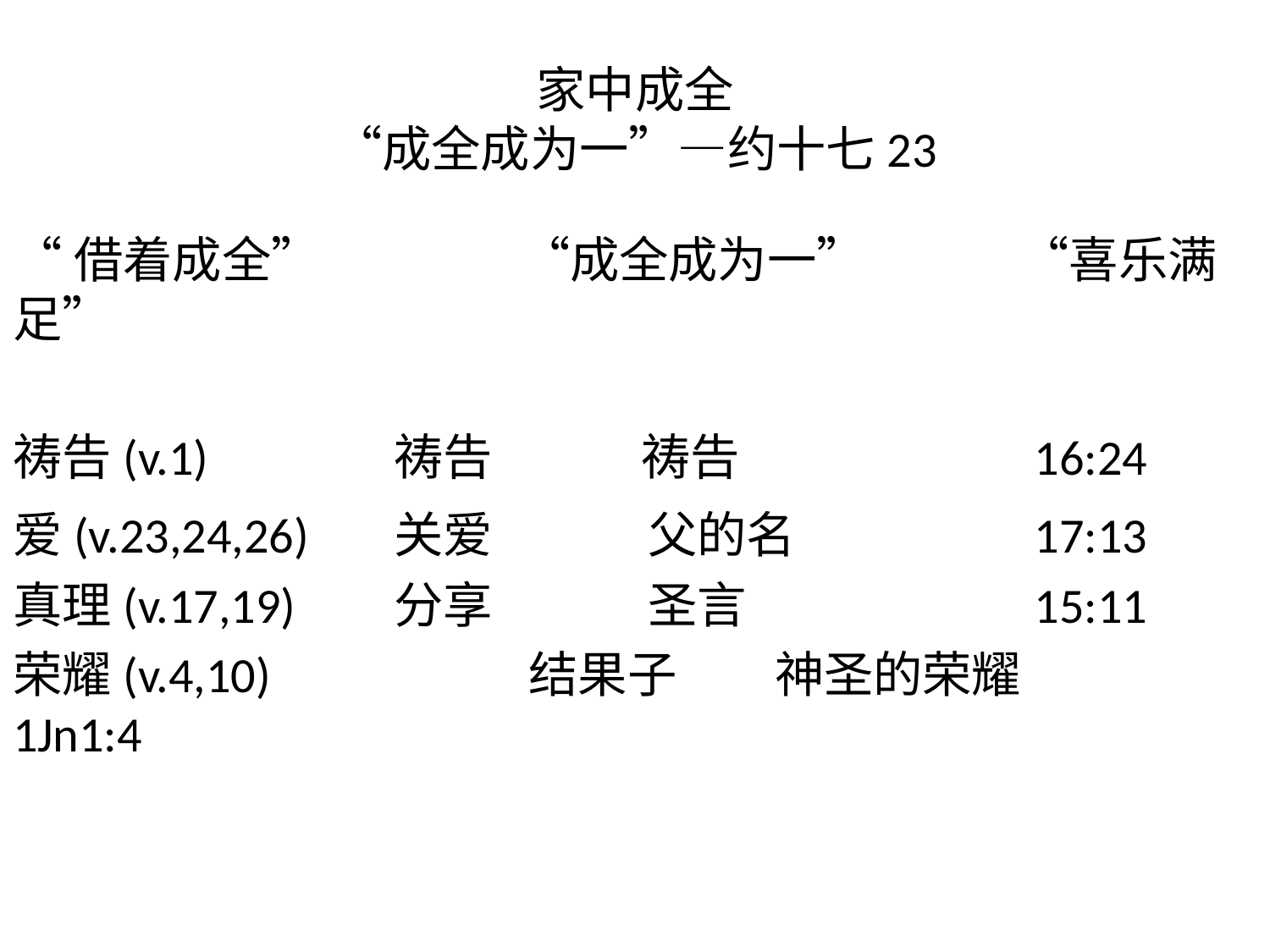

# 家中成全 “成全成为一”—约十七23
“借着成全”		“成全成为一”              “喜乐满足”

祷告(v.1)		祷告	           祷告		           16:24
爱(v.23,24,26)	关爱		父的名       	           17:13
真理(v.17,19)	分享		圣言		           15:11
荣耀(v.4,10)	           结果子	神圣的荣耀		1Jn1:4